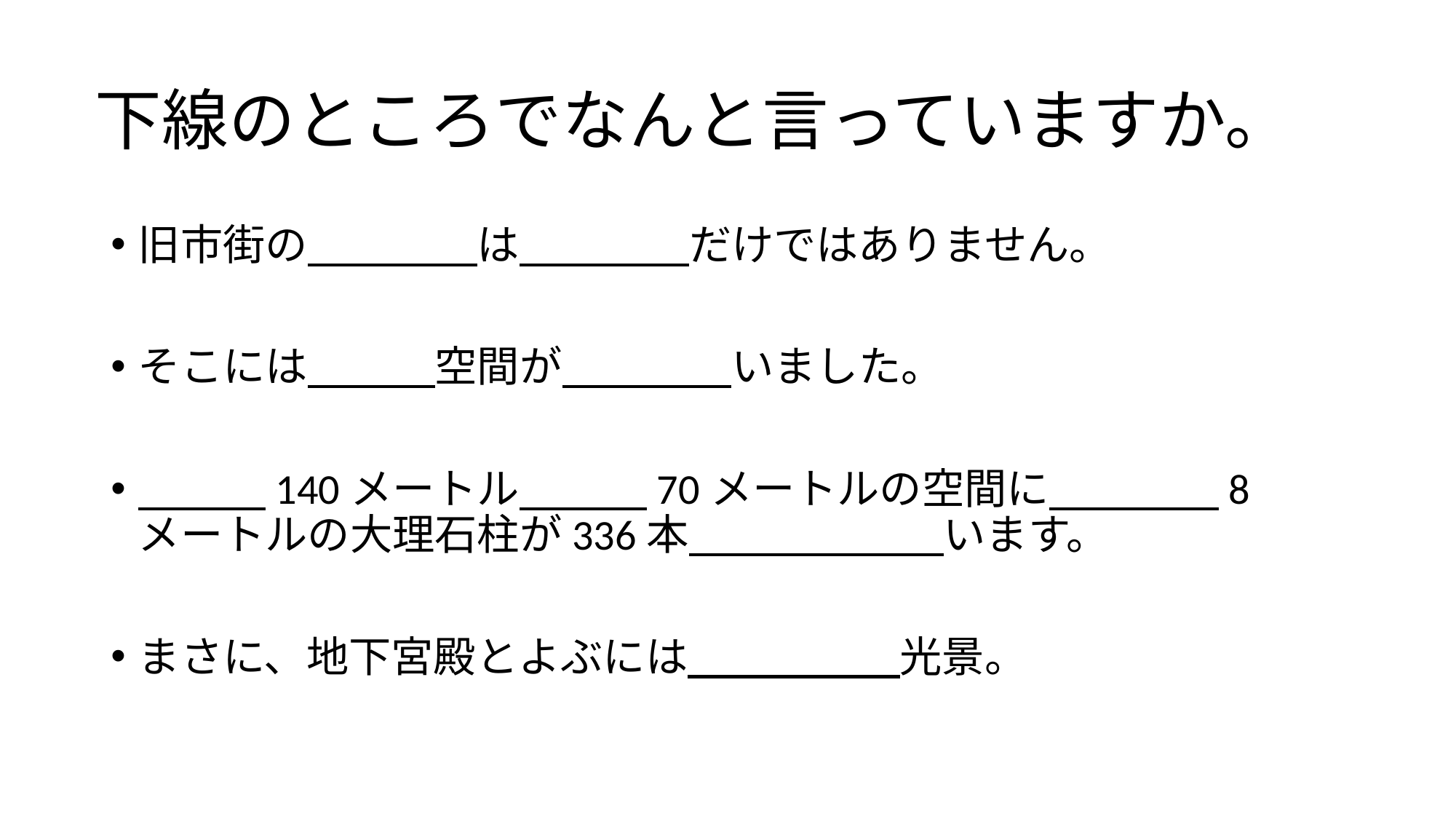

# 下線のところでなんと言っていますか。
旧市街の　　　　は　　　　だけではありません。

そこには　　　空間が　　　　いました。

　　　140メートル　　　70メートルの空間に　　　　8メートルの大理石柱が336本　　　　　　います。

まさに、地下宮殿とよぶには　　　　　光景。